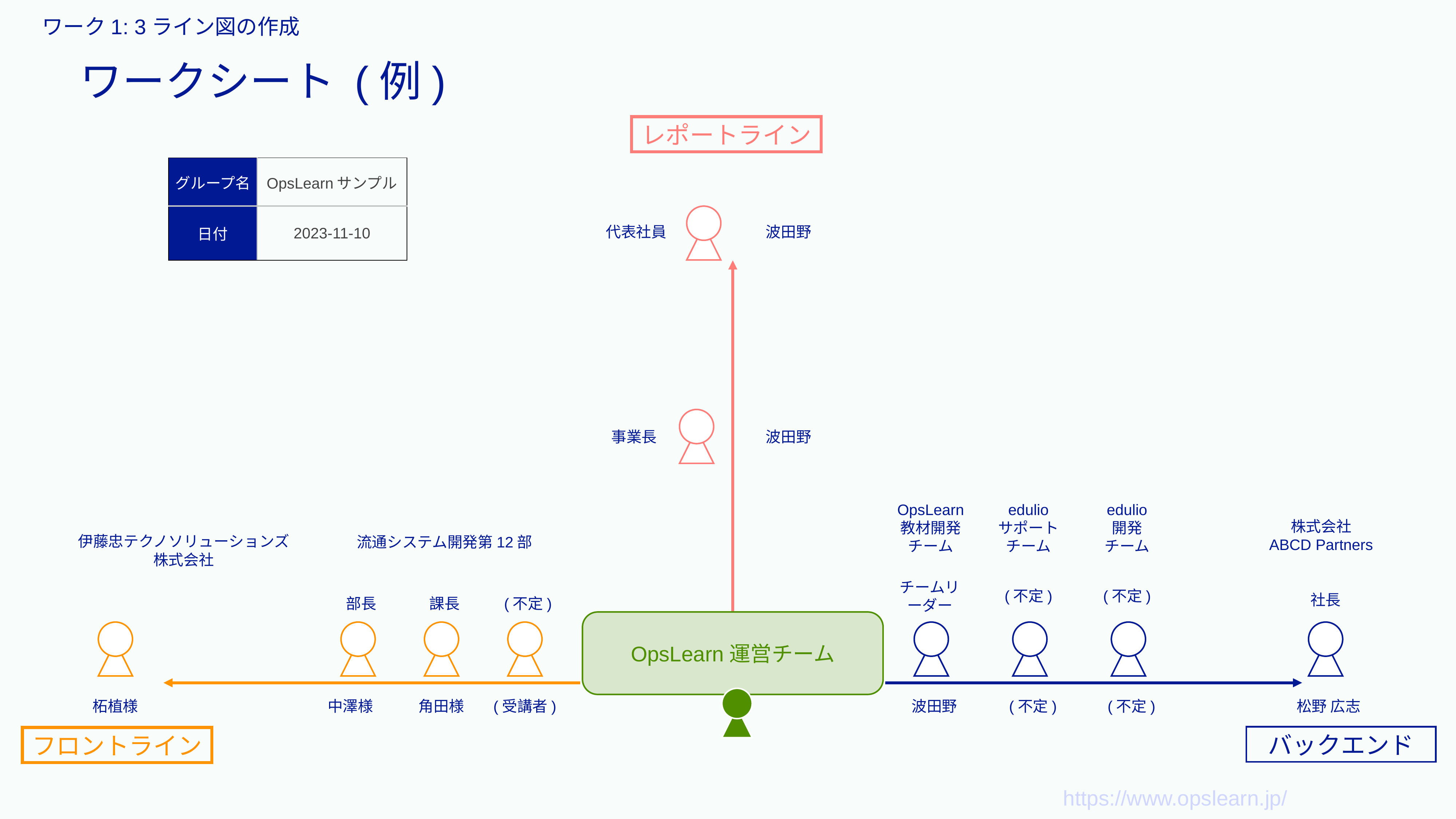

ワーク1: 3ライン図の作成
# ワークシート (例)
レポートライン
| グループ名 | OpsLearnサンプル |
| --- | --- |
| 日付 | 2023-11-10 |

代表社員
波田野

事業長
波田野
OpsLearn
教材開発チーム
edulio
サポート
チーム
edulio
開発
チーム
株式会社
ABCD Partners
伊藤忠テクノソリューションズ
株式会社
流通システム開発第12部
チームリーダー
(不定)
(不定)
社長
部長
課長
(不定)
OpsLearn運営チーム

柘植様
中澤様
角田様
(受講者)
波田野
(不定)
(不定)
松野 広志
フロントライン
バックエンド